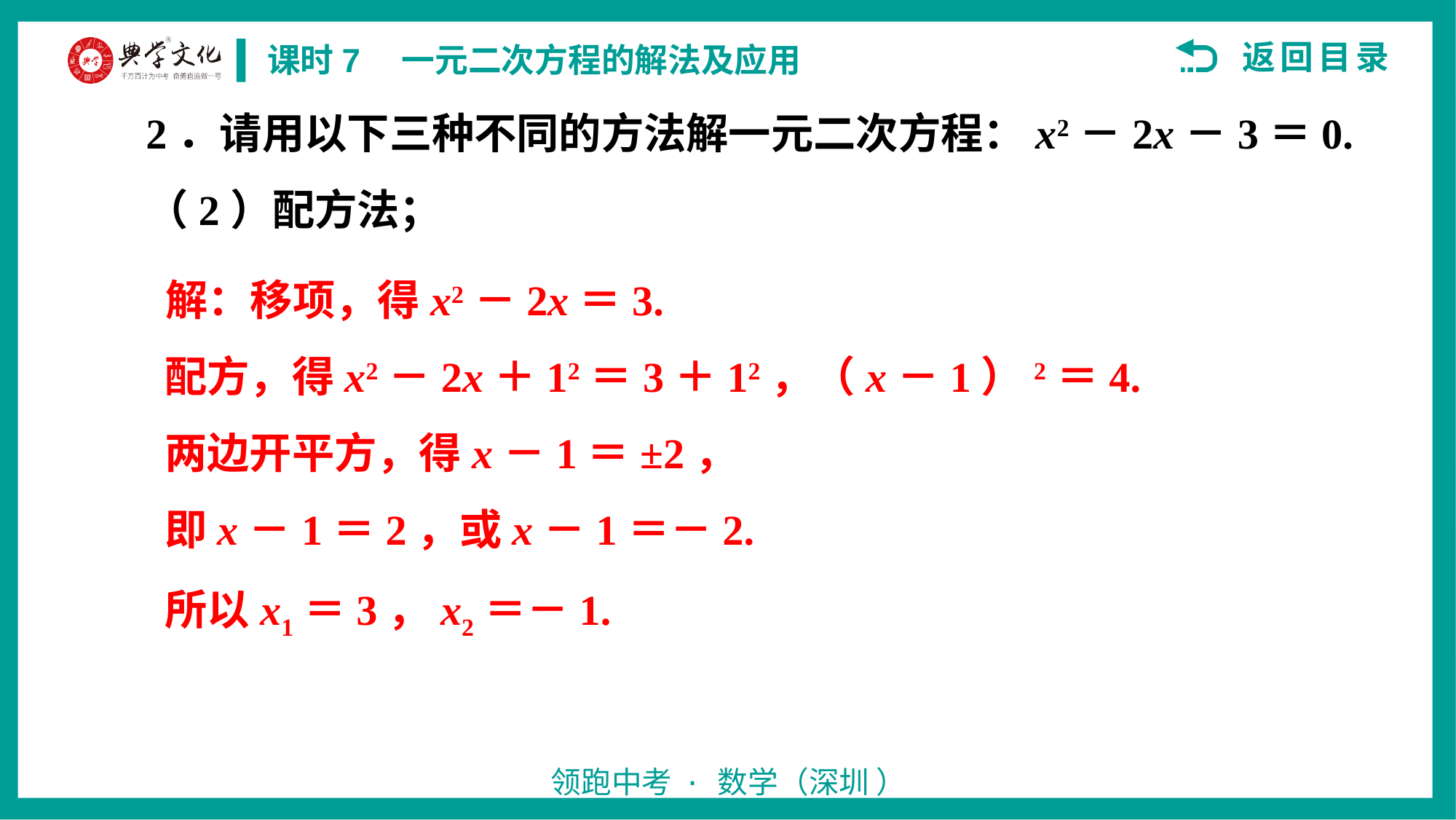

2．请用以下三种不同的方法解一元二次方程：x2－2x－3＝0.
（2）配方法；
解：移项，得x2－2x＝3.
配方，得x2－2x＋12＝3＋12，（x－1）2＝4.
两边开平方，得x－1＝±2，
即x－1＝2，或x－1＝－2.
所以x1＝3，x2＝－1.